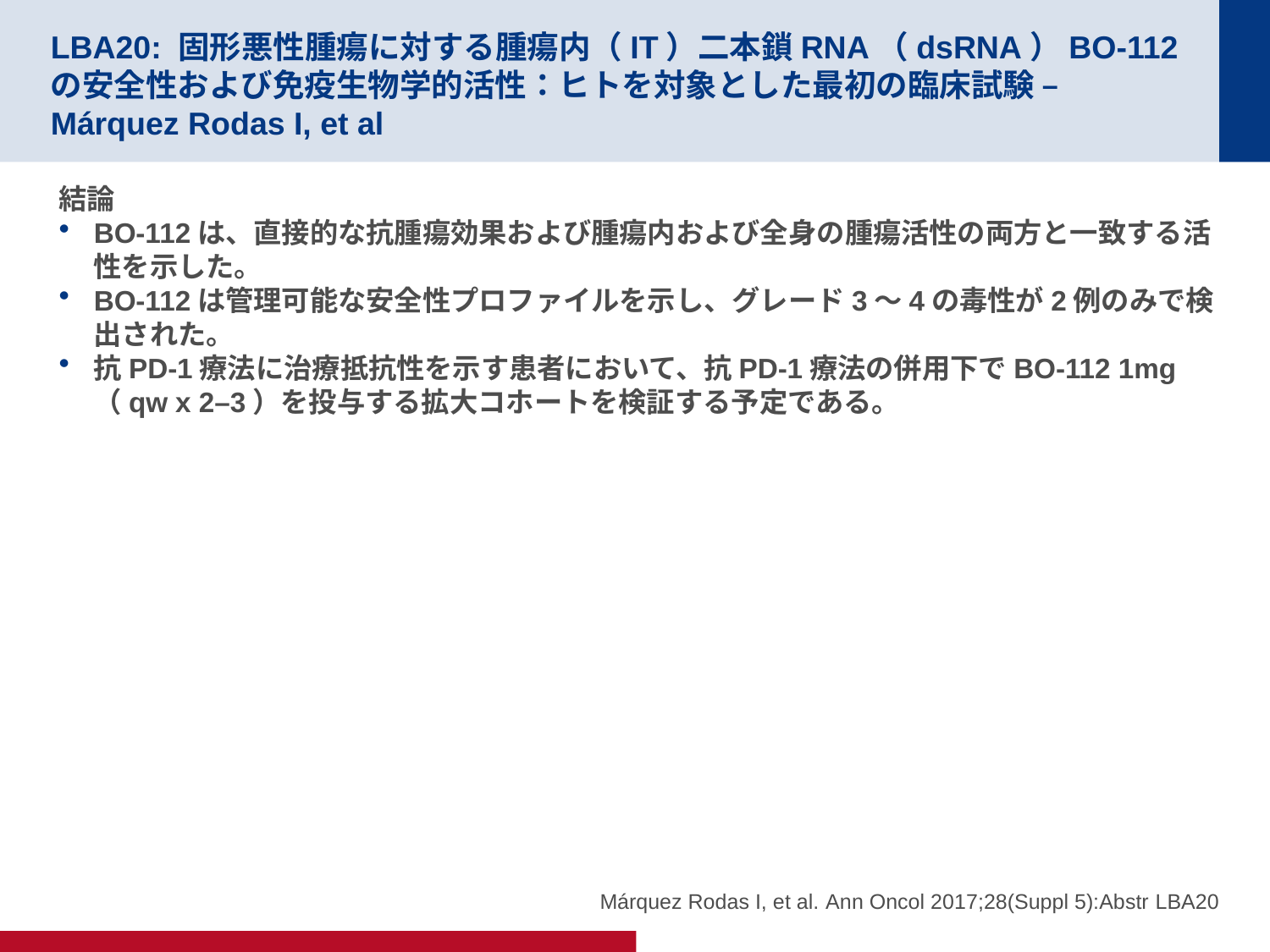

# LBA20: 固形悪性腫瘍に対する腫瘍内（IT）二本鎖RNA（dsRNA）BO-112の安全性および免疫生物学的活性：ヒトを対象とした最初の臨床試験 – Márquez Rodas I, et al
結論
BO-112は、直接的な抗腫瘍効果および腫瘍内および全身の腫瘍活性の両方と一致する活性を示した。
BO-112は管理可能な安全性プロファイルを示し、グレード3～4の毒性が2例のみで検出された。
抗PD-1療法に治療抵抗性を示す患者において、抗PD-1療法の併用下でBO-112 1mg（qw x 2–3）を投与する拡大コホートを検証する予定である。

Márquez Rodas I, et al. Ann Oncol 2017;28(Suppl 5):Abstr LBA20